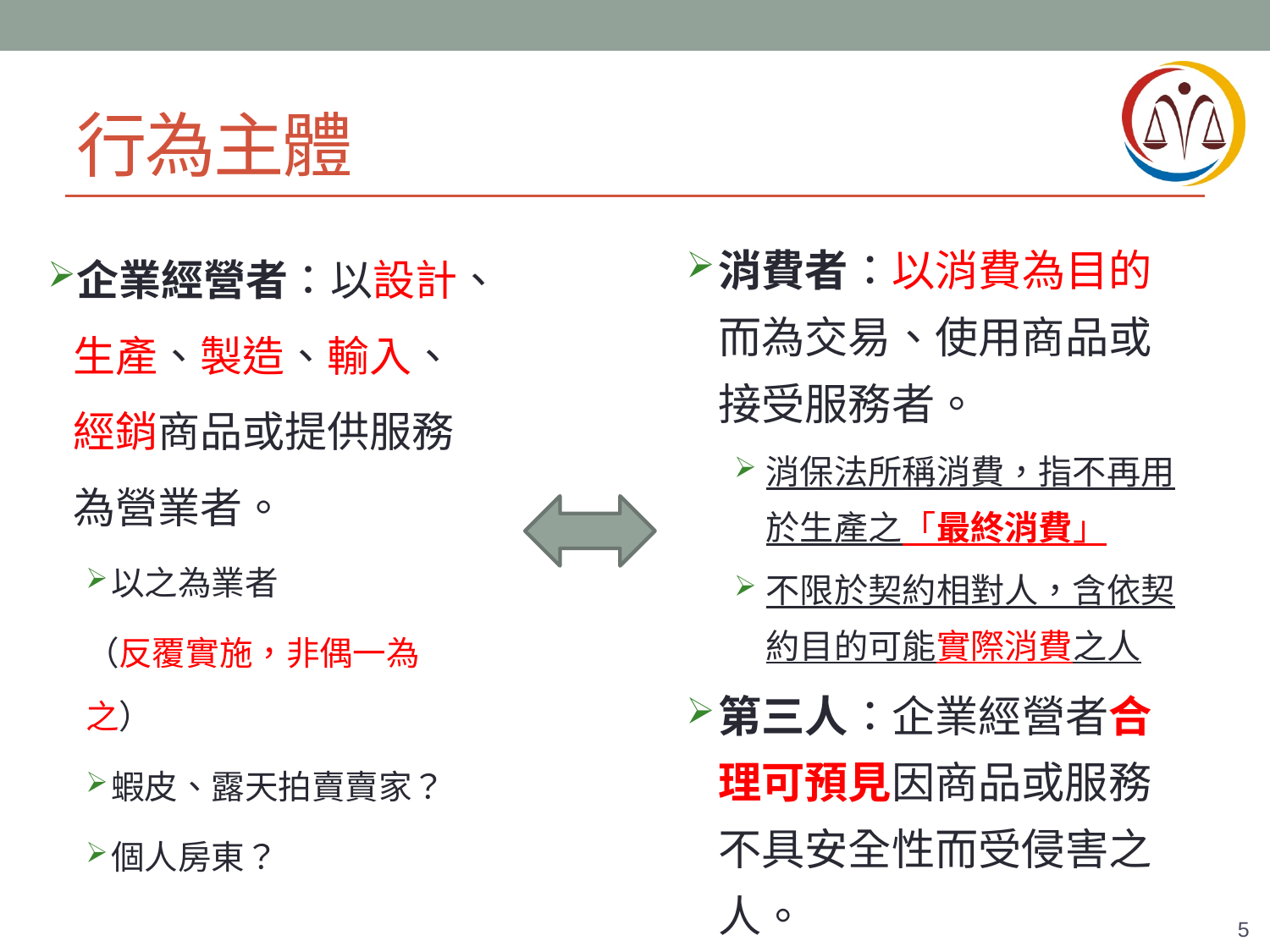

# 行為主體
企業經營者：以設計、生產、製造、輸入、經銷商品或提供服務為營業者。
以之為業者
（反覆實施，非偶一為之）
蝦皮、露天拍賣賣家？
個人房東？
消費者：以消費為目的而為交易、使用商品或接受服務者。
消保法所稱消費，指不再用於生產之「最終消費」
不限於契約相對人，含依契約目的可能實際消費之人
第三人：企業經營者合理可預見因商品或服務不具安全性而受侵害之人。

5